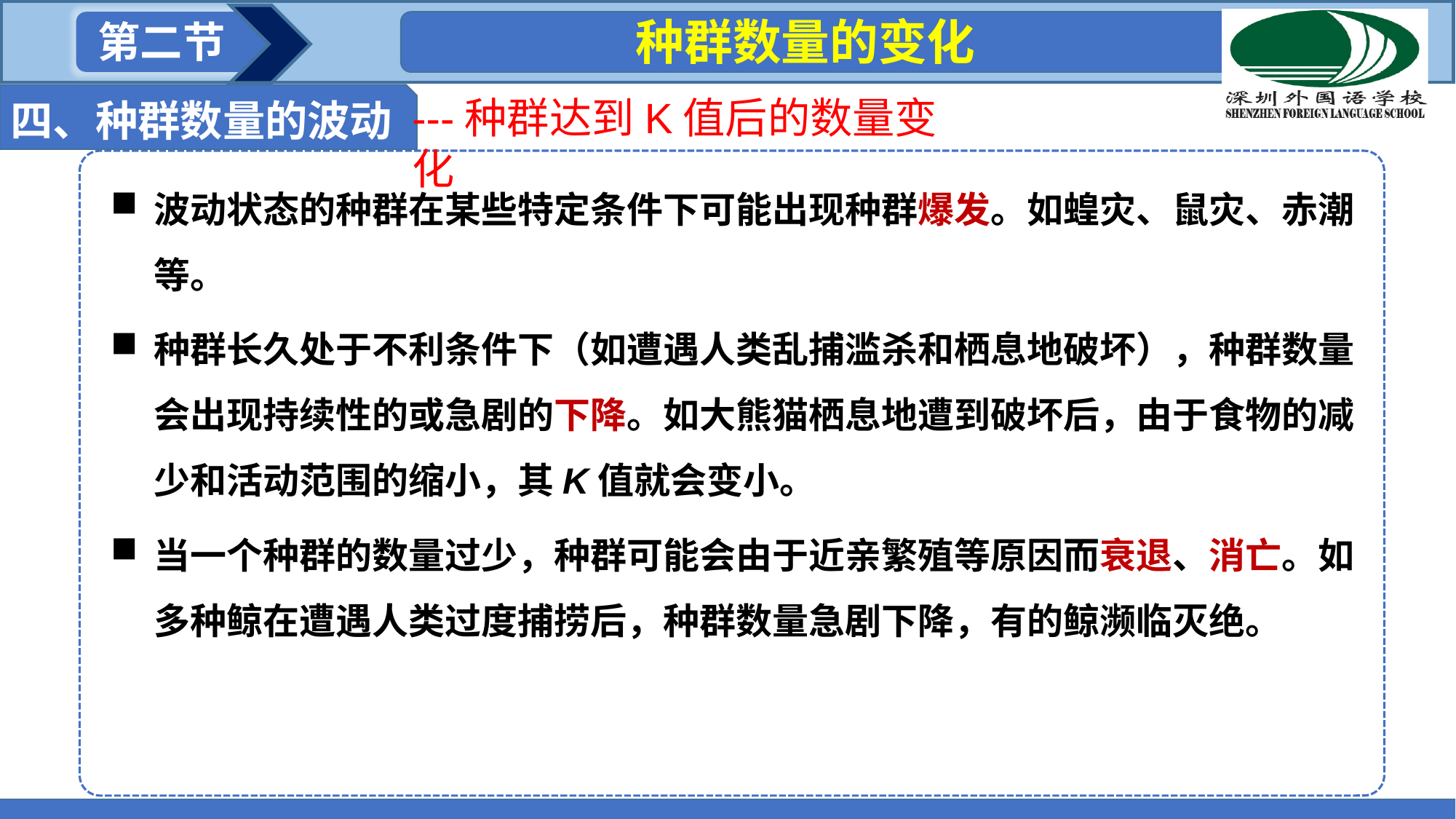

种群数量的变化
第二节
四、种群数量的波动
---种群达到K值后的数量变化

波动状态的种群在某些特定条件下可能出现种群爆发。如蝗灾、鼠灾、赤潮等。
种群长久处于不利条件下（如遭遇人类乱捕滥杀和栖息地破坏），种群数量会出现持续性的或急剧的下降。如大熊猫栖息地遭到破坏后，由于食物的减少和活动范围的缩小，其K值就会变小。
当一个种群的数量过少，种群可能会由于近亲繁殖等原因而衰退、消亡。如多种鲸在遭遇人类过度捕捞后，种群数量急剧下降，有的鲸濒临灭绝。